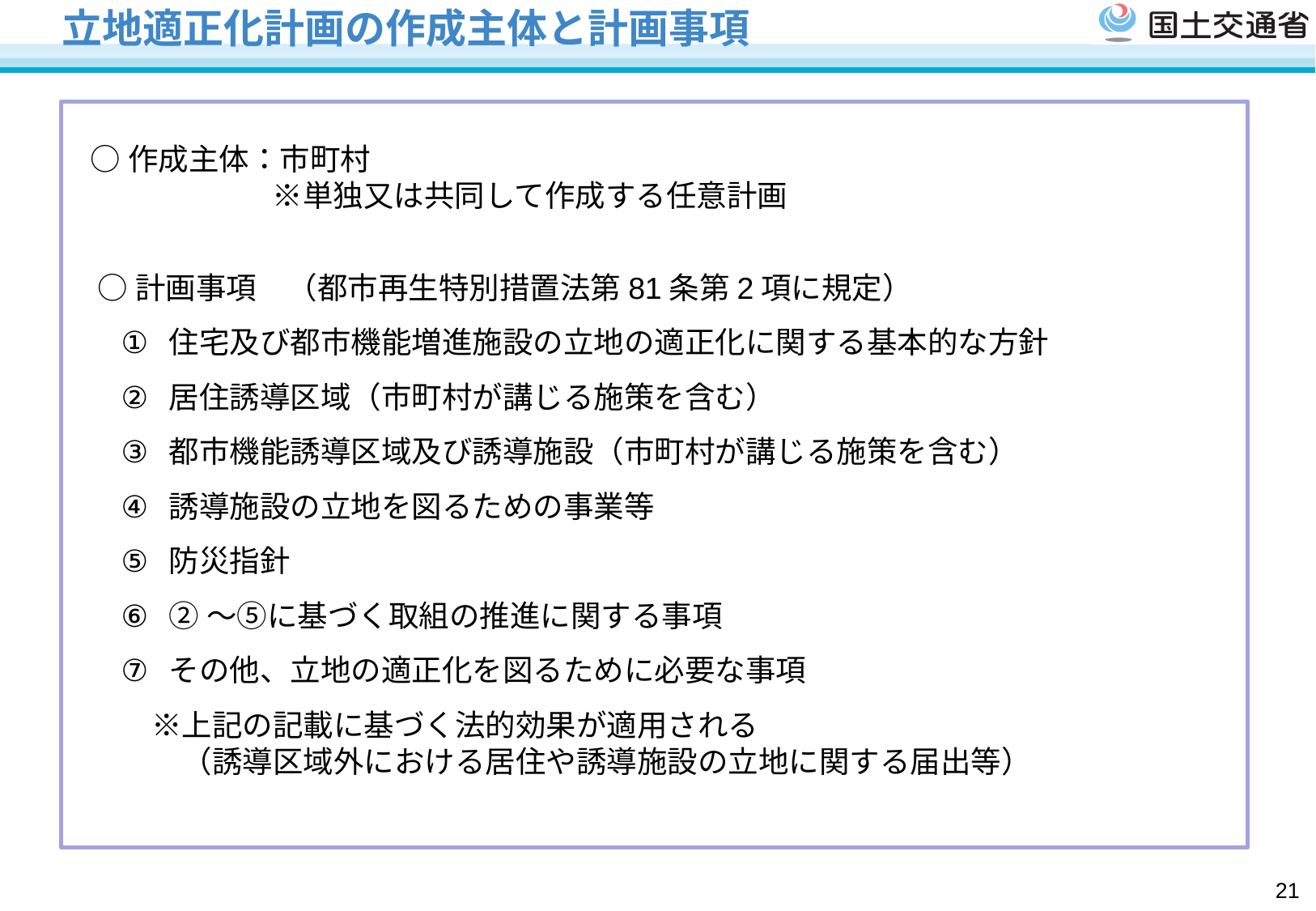

# 立地適正化計画の作成主体と計画事項

○作成主体：市町村
　　　　　　※単独又は共同して作成する任意計画
○計画事項　（都市再生特別措置法第81条第2項に規定）
住宅及び都市機能増進施設の立地の適正化に関する基本的な方針
居住誘導区域（市町村が講じる施策を含む）
都市機能誘導区域及び誘導施設（市町村が講じる施策を含む）
誘導施設の立地を図るための事業等
防災指針
②～⑤に基づく取組の推進に関する事項
その他、立地の適正化を図るために必要な事項
　※上記の記載に基づく法的効果が適用される
　　（誘導区域外における居住や誘導施設の立地に関する届出等）
21